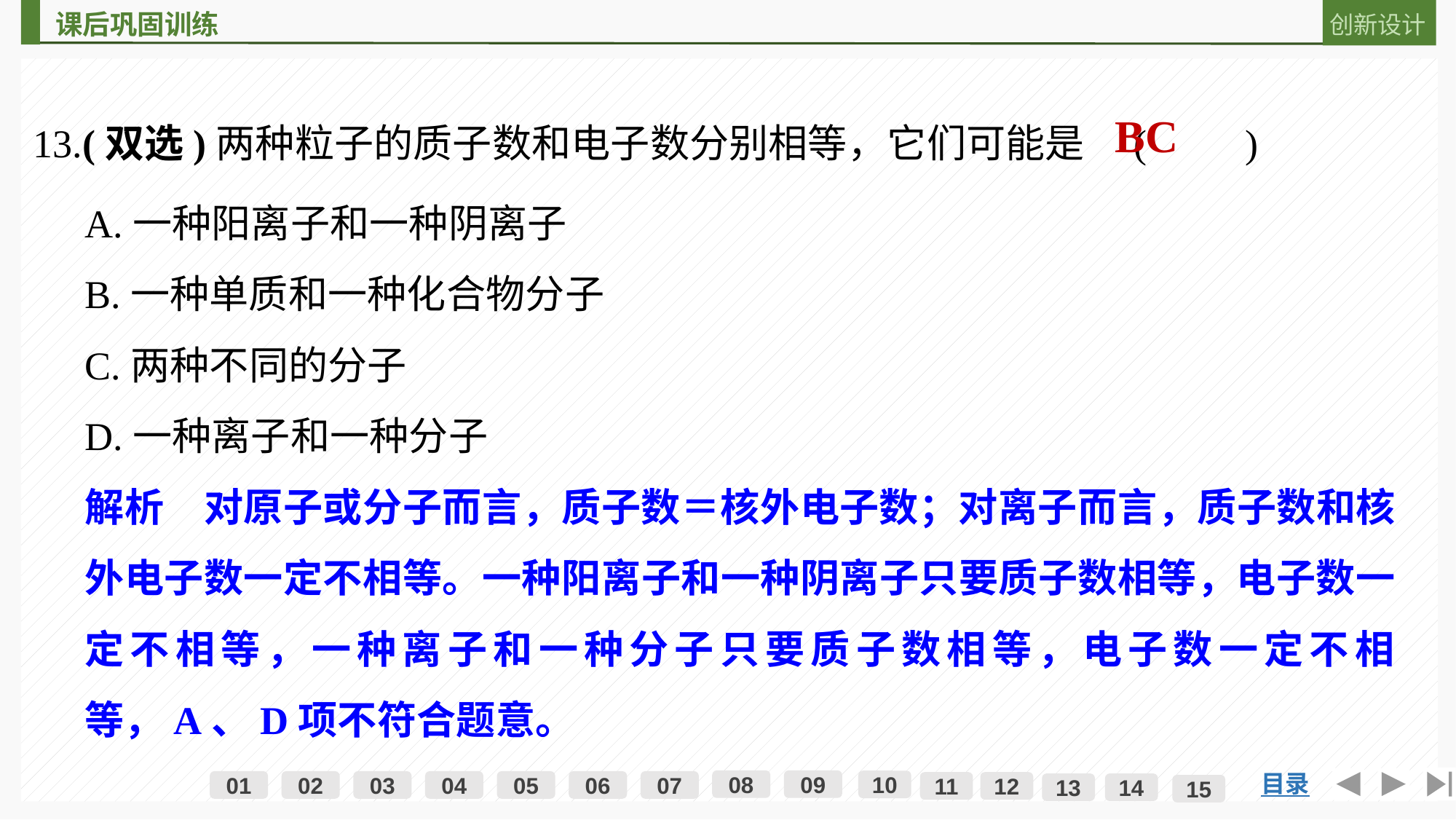

13.(双选)两种粒子的质子数和电子数分别相等，它们可能是　(　　)
BC
A.一种阳离子和一种阴离子
B.一种单质和一种化合物分子
C.两种不同的分子
D.一种离子和一种分子
解析　对原子或分子而言，质子数＝核外电子数；对离子而言，质子数和核外电子数一定不相等。一种阳离子和一种阴离子只要质子数相等，电子数一定不相等，一种离子和一种分子只要质子数相等，电子数一定不相等，A、D项不符合题意。